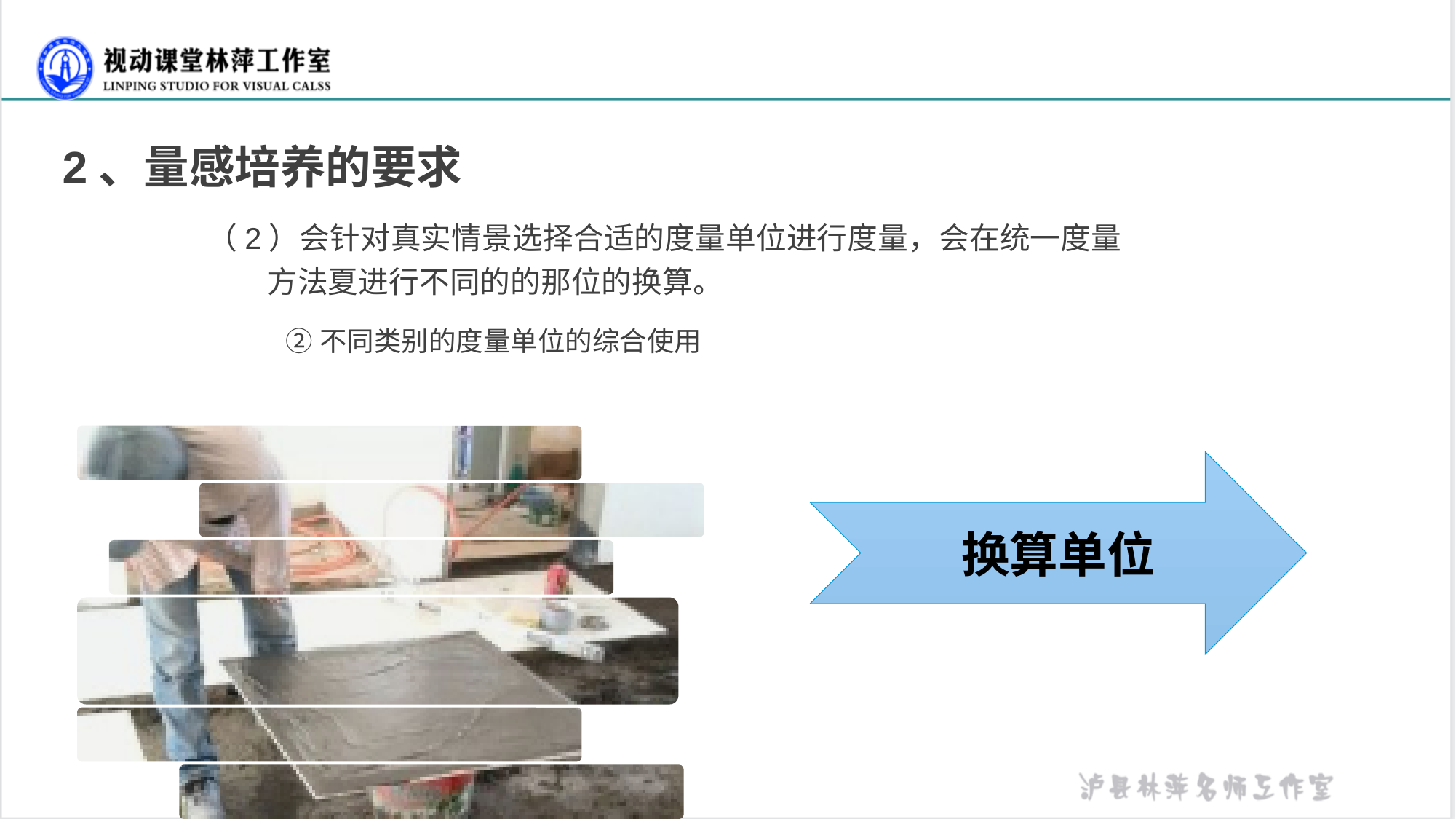

2、量感培养的要求
（2）会针对真实情景选择合适的度量单位进行度量，会在统一度量           方法夏进行不同的的那位的换算。
②不同类别的度量单位的综合使用

换算单位